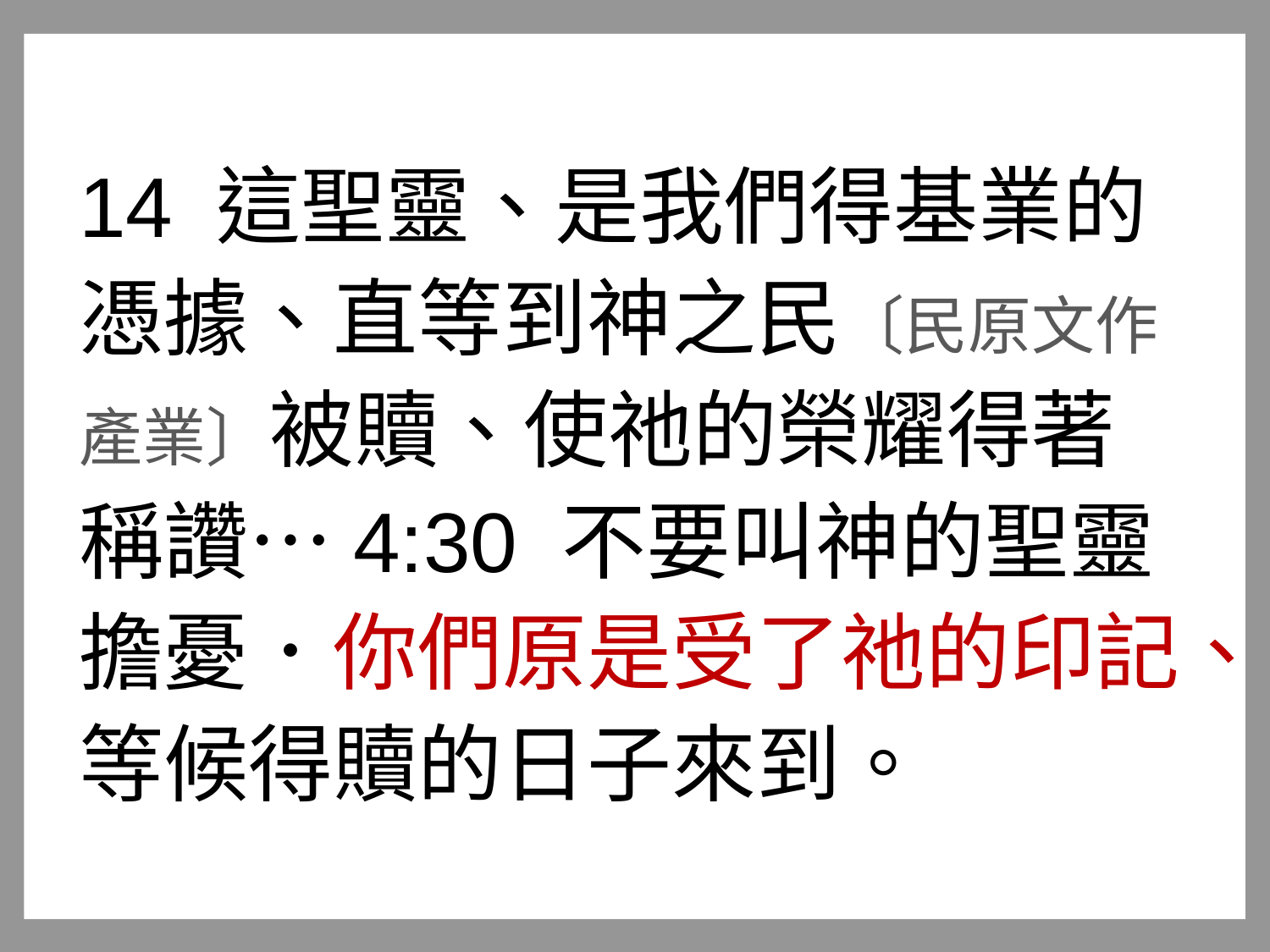

14 這聖靈、是我們得基業的憑據、直等到神之民〔民原文作產業〕被贖、使祂的榮耀得著稱讚…4:30 不要叫神的聖靈擔憂．你們原是受了祂的印記、等候得贖的日子來到。